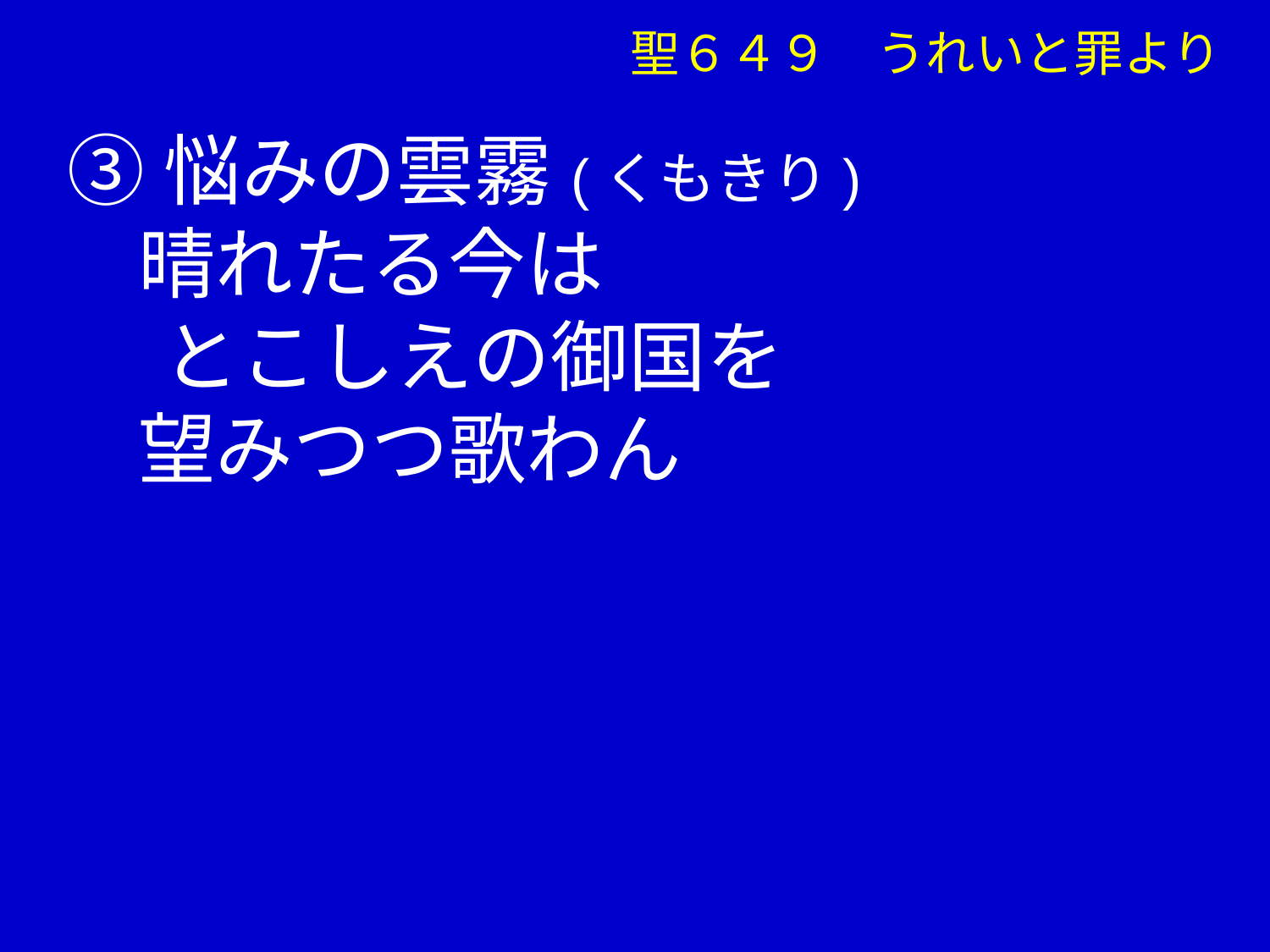

③悩みの雲霧(くもきり)
   晴れたる今は
　 とこしえの御国を
   望みつつ歌わん
　　　聖６４９　うれいと罪より